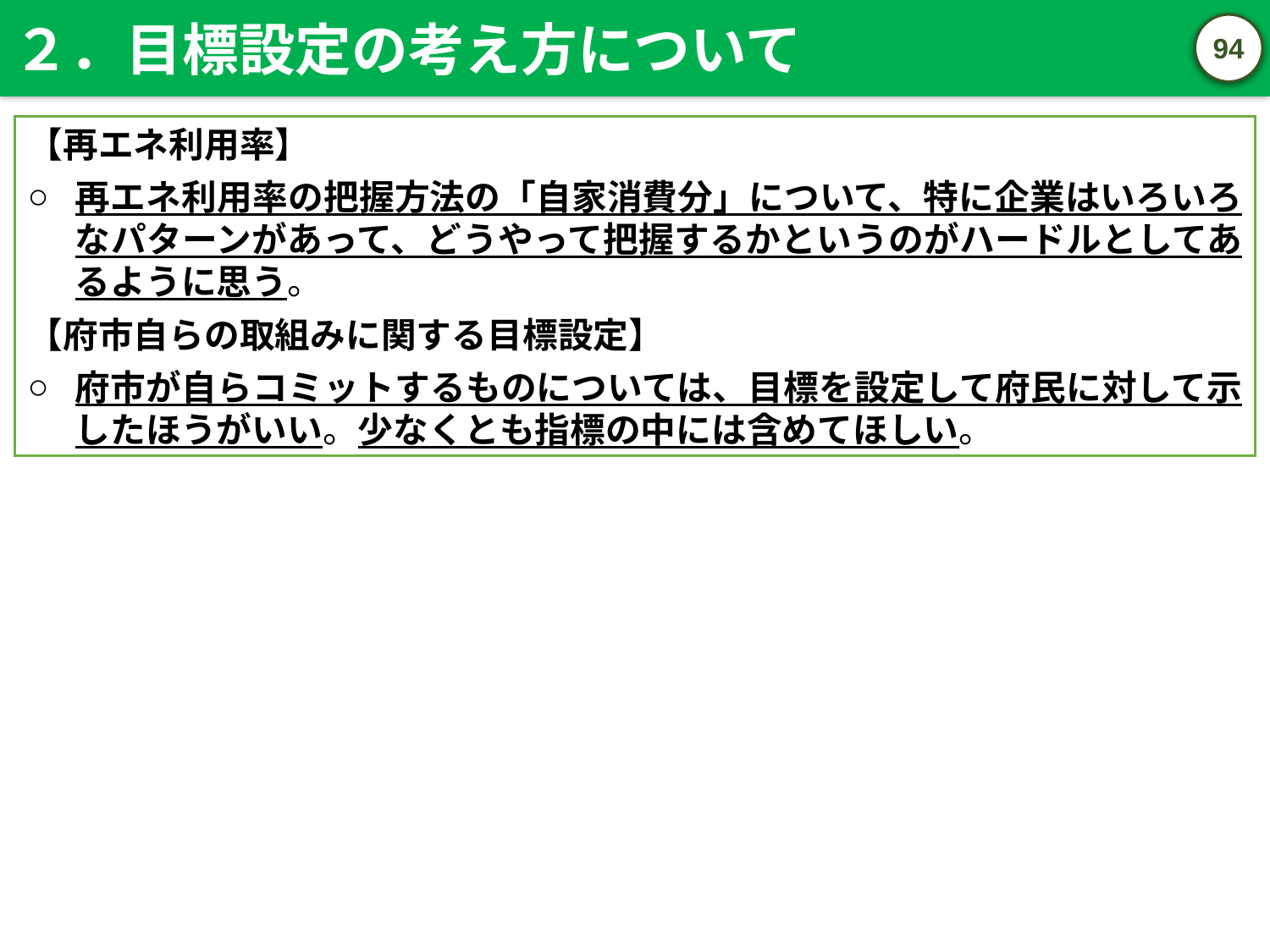

２．目標設定の考え方について
94
【再エネ利用率】
再エネ利用率の把握方法の「自家消費分」について、特に企業はいろいろなパターンがあって、どうやって把握するかというのがハードルとしてあるように思う。
【府市自らの取組みに関する目標設定】
府市が自らコミットするものについては、目標を設定して府民に対して示したほうがいい。少なくとも指標の中には含めてほしい。